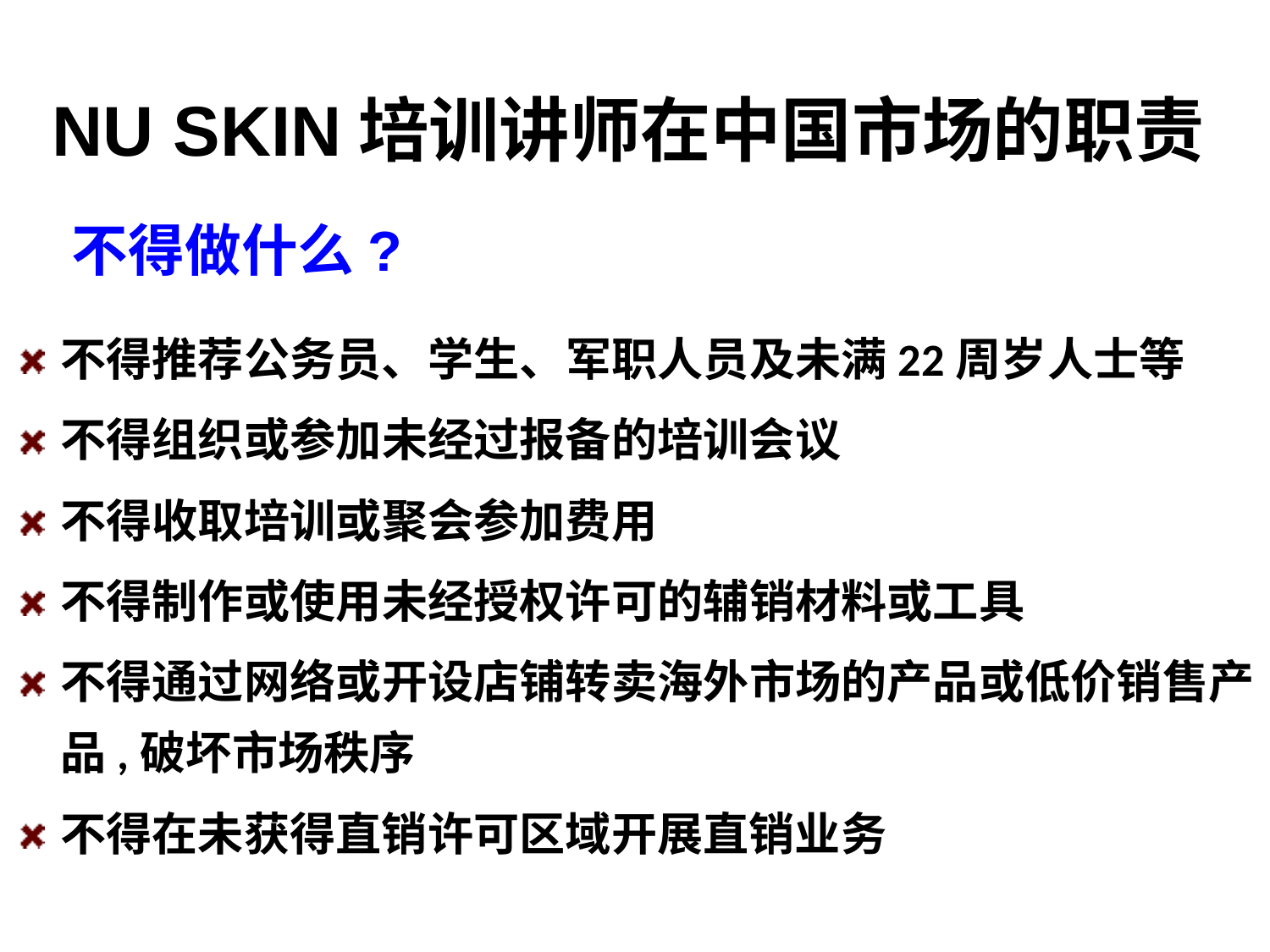

NU SKIN培训讲师在中国市场的职责
不得做什么?
不得推荐公务员、学生、军职人员及未满22周岁人士等
不得组织或参加未经过报备的培训会议
不得收取培训或聚会参加费用
不得制作或使用未经授权许可的辅销材料或工具
不得通过网络或开设店铺转卖海外市场的产品或低价销售产品,破坏市场秩序
不得在未获得直销许可区域开展直销业务